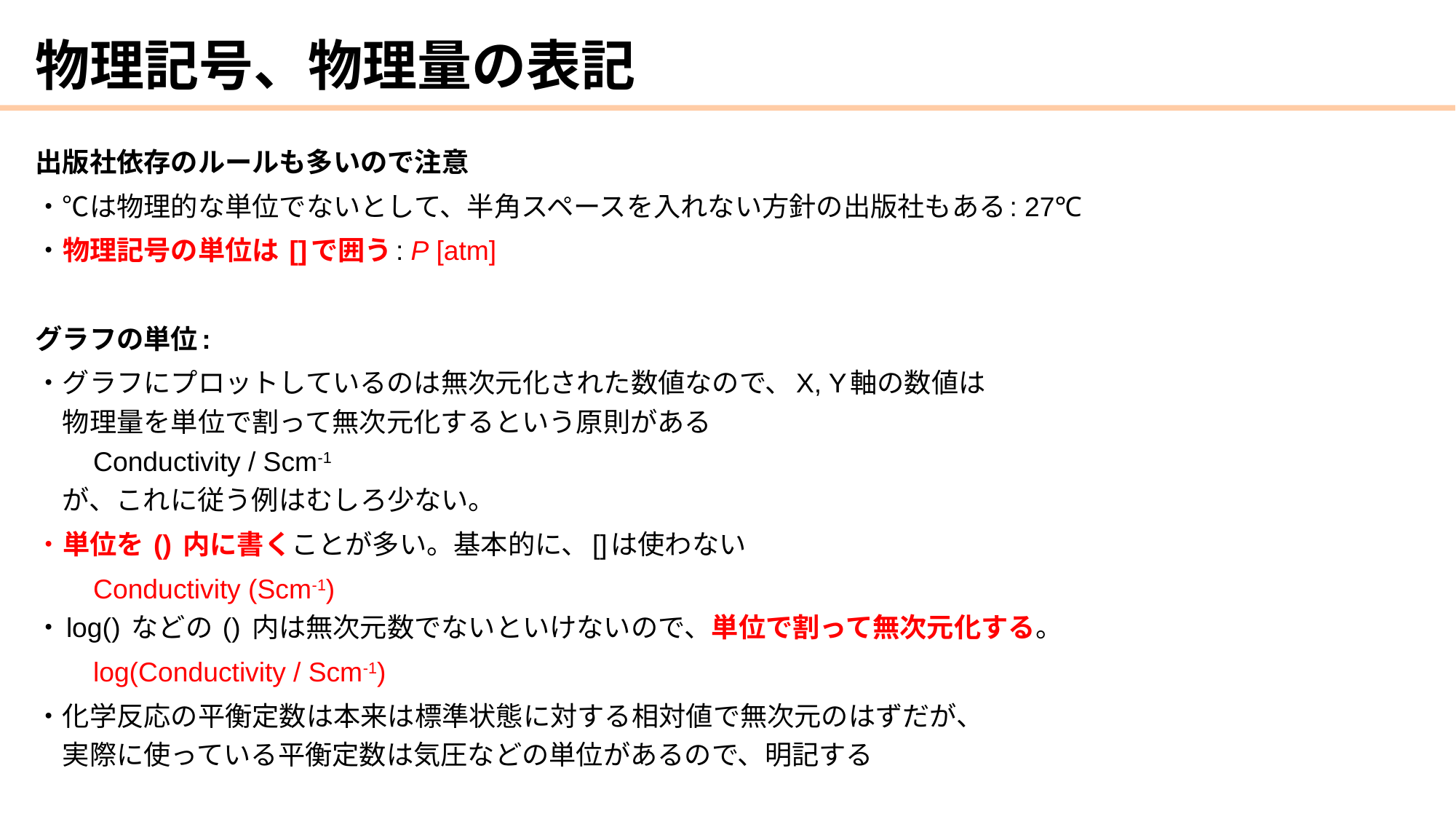

# 物理記号、物理量の表記
出版社依存のルールも多いので注意
・℃は物理的な単位でないとして、半角スペースを入れない方針の出版社もある: 27℃
・物理記号の単位は []で囲う: P [atm]

グラフの単位:
・グラフにプロットしているのは無次元化された数値なので、X, Y軸の数値は
　物理量を単位で割って無次元化するという原則がある
　　Conductivity / Scm-1
　が、これに従う例はむしろ少ない。
・単位を () 内に書くことが多い。基本的に、[]は使わない
　　Conductivity (Scm-1)
・log() などの () 内は無次元数でないといけないので、単位で割って無次元化する。
　　log(Conductivity / Scm-1)
・化学反応の平衡定数は本来は標準状態に対する相対値で無次元のはずだが、
　実際に使っている平衡定数は気圧などの単位があるので、明記する